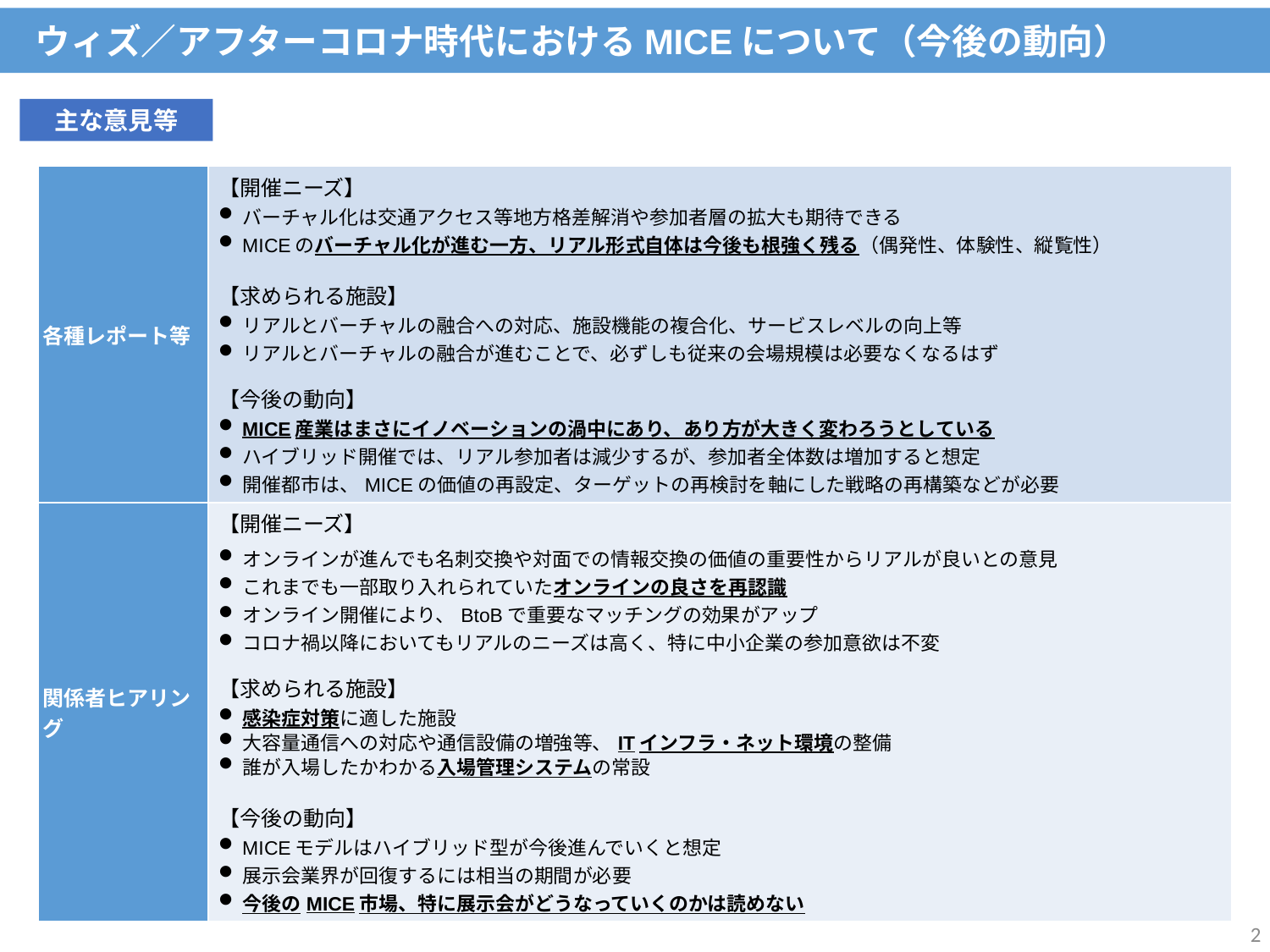

ウィズ／アフターコロナ時代におけるMICEについて（今後の動向）
主な意見等
| 各種レポート等 | 【開催ニーズ】 バーチャル化は交通アクセス等地方格差解消や参加者層の拡大も期待できる MICEのバーチャル化が進む一方、リアル形式自体は今後も根強く残る（偶発性、体験性、縦覧性） 【求められる施設】 リアルとバーチャルの融合への対応、施設機能の複合化、サービスレベルの向上等 リアルとバーチャルの融合が進むことで、必ずしも従来の会場規模は必要なくなるはず 【今後の動向】 MICE産業はまさにイノベーションの渦中にあり、あり方が大きく変わろうとしている ハイブリッド開催では、リアル参加者は減少するが、参加者全体数は増加すると想定　 開催都市は、MICEの価値の再設定、ターゲットの再検討を軸にした戦略の再構築などが必要 |
| --- | --- |
| 関係者ヒアリング | 【開催ニーズ】 オンラインが進んでも名刺交換や対面での情報交換の価値の重要性からリアルが良いとの意見 これまでも一部取り入れられていたオンラインの良さを再認識　 オンライン開催により、BtoBで重要なマッチングの効果がアップ コロナ禍以降においてもリアルのニーズは高く、特に中小企業の参加意欲は不変　 【求められる施設】 感染症対策に適した施設　 大容量通信への対応や通信設備の増強等、ITインフラ・ネット環境の整備　 誰が入場したかわかる入場管理システムの常設　 【今後の動向】 MICEモデルはハイブリッド型が今後進んでいくと想定　 展示会業界が回復するには相当の期間が必要　 今後のMICE市場、特に展示会がどうなっていくのかは読めない |
2